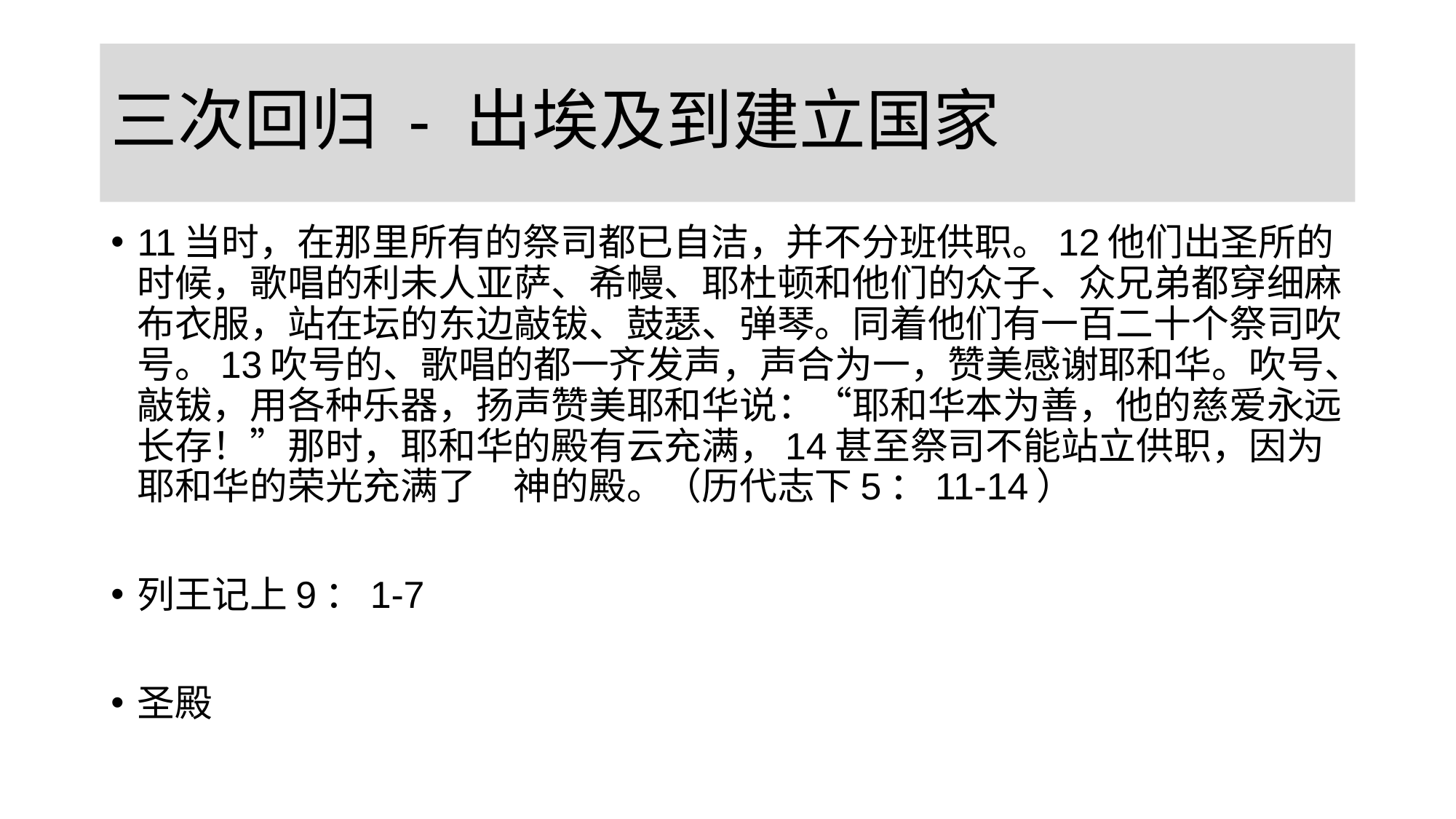

# 三次回归 - 出埃及到建立国家
11当时，在那里所有的祭司都已自洁，并不分班供职。12他们出圣所的时候，歌唱的利未人亚萨、希幔、耶杜顿和他们的众子、众兄弟都穿细麻布衣服，站在坛的东边敲钹、鼓瑟、弹琴。同着他们有一百二十个祭司吹号。13吹号的、歌唱的都一齐发声，声合为一，赞美感谢耶和华。吹号、敲钹，用各种乐器，扬声赞美耶和华说：“耶和华本为善，他的慈爱永远长存！”那时，耶和华的殿有云充满，14甚至祭司不能站立供职，因为耶和华的荣光充满了　神的殿。（历代志下5：11-14）

列王记上9：1-7

圣殿